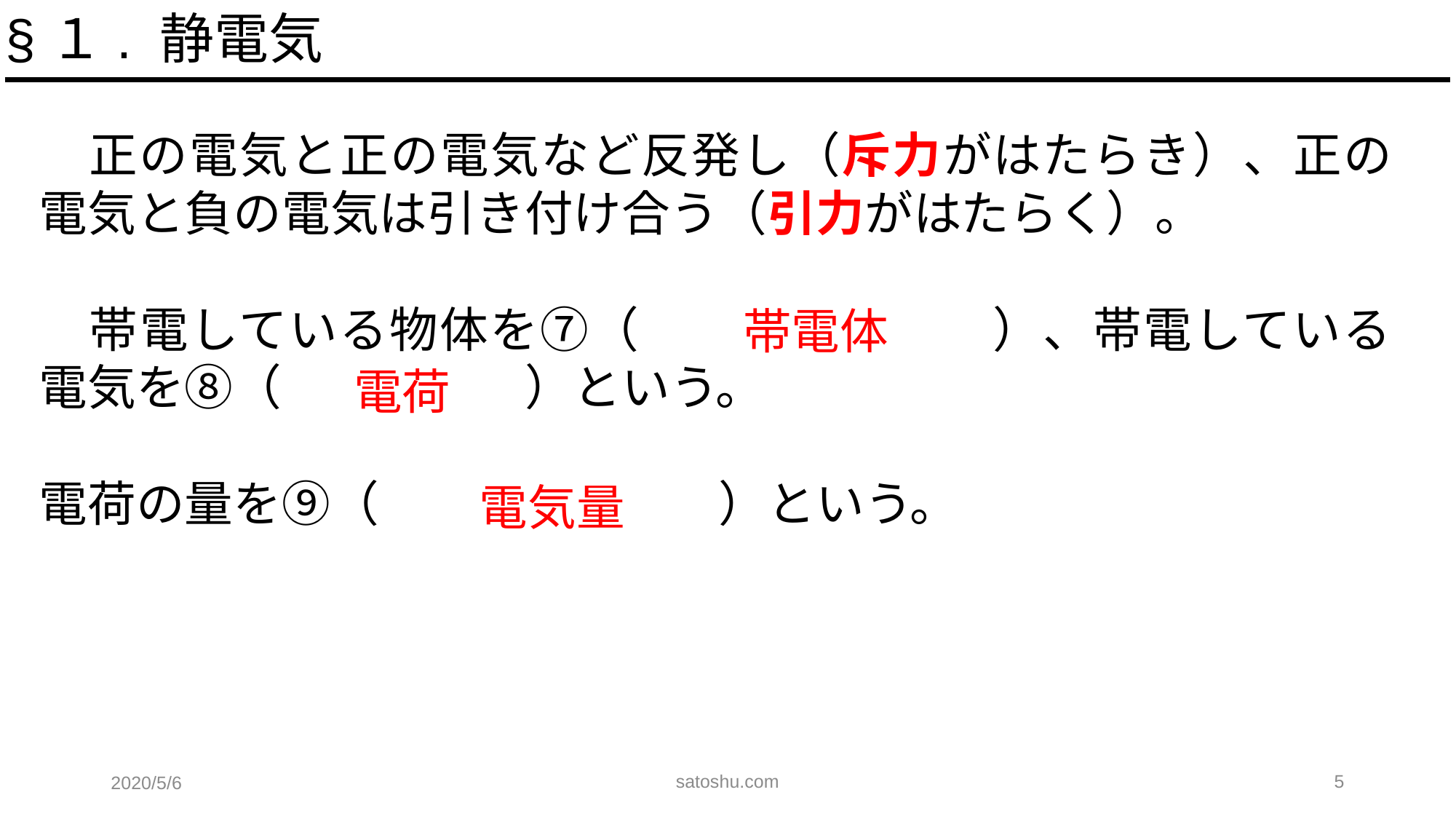

§１. 静電気
　正の電気と正の電気など反発し（斥力がはたらき）、正の電気と負の電気は引き付け合う（引力がはたらく）。

　帯電している物体を⑦（　　　　　　　）、帯電している電気を⑧（　　　　　）という。

電荷の量を⑨（　　　　　　　）という。
帯電体
電荷
電気量
satoshu.com
5
2020/5/6